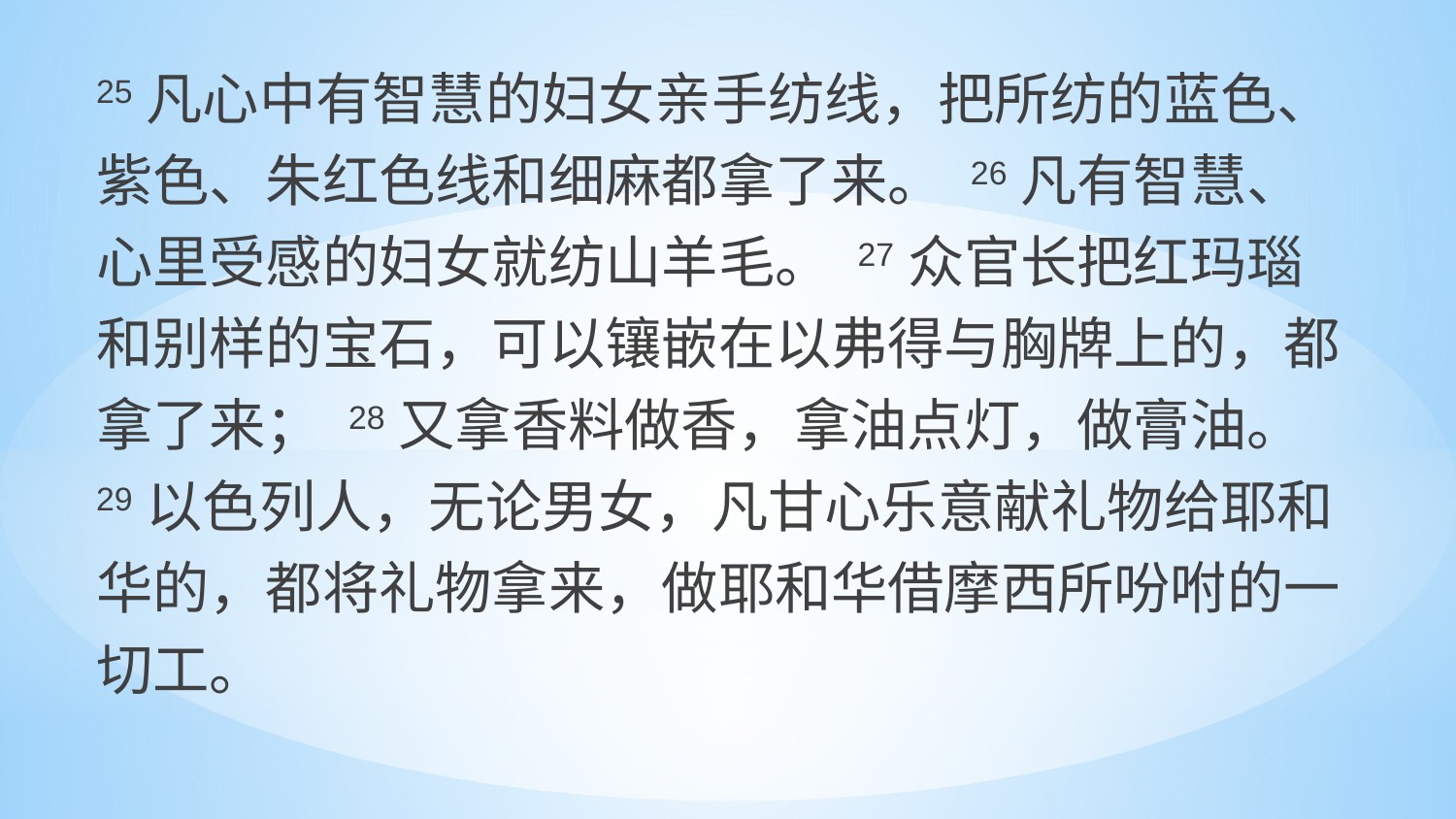

25凡心中有智慧的妇女亲手纺线，把所纺的蓝色、紫色、朱红色线和细麻都拿了来。 26凡有智慧、心里受感的妇女就纺山羊毛。 27众官长把红玛瑙和别样的宝石，可以镶嵌在以弗得与胸牌上的，都拿了来； 28又拿香料做香，拿油点灯，做膏油。 29以色列人，无论男女，凡甘心乐意献礼物给耶和华的，都将礼物拿来，做耶和华借摩西所吩咐的一切工。